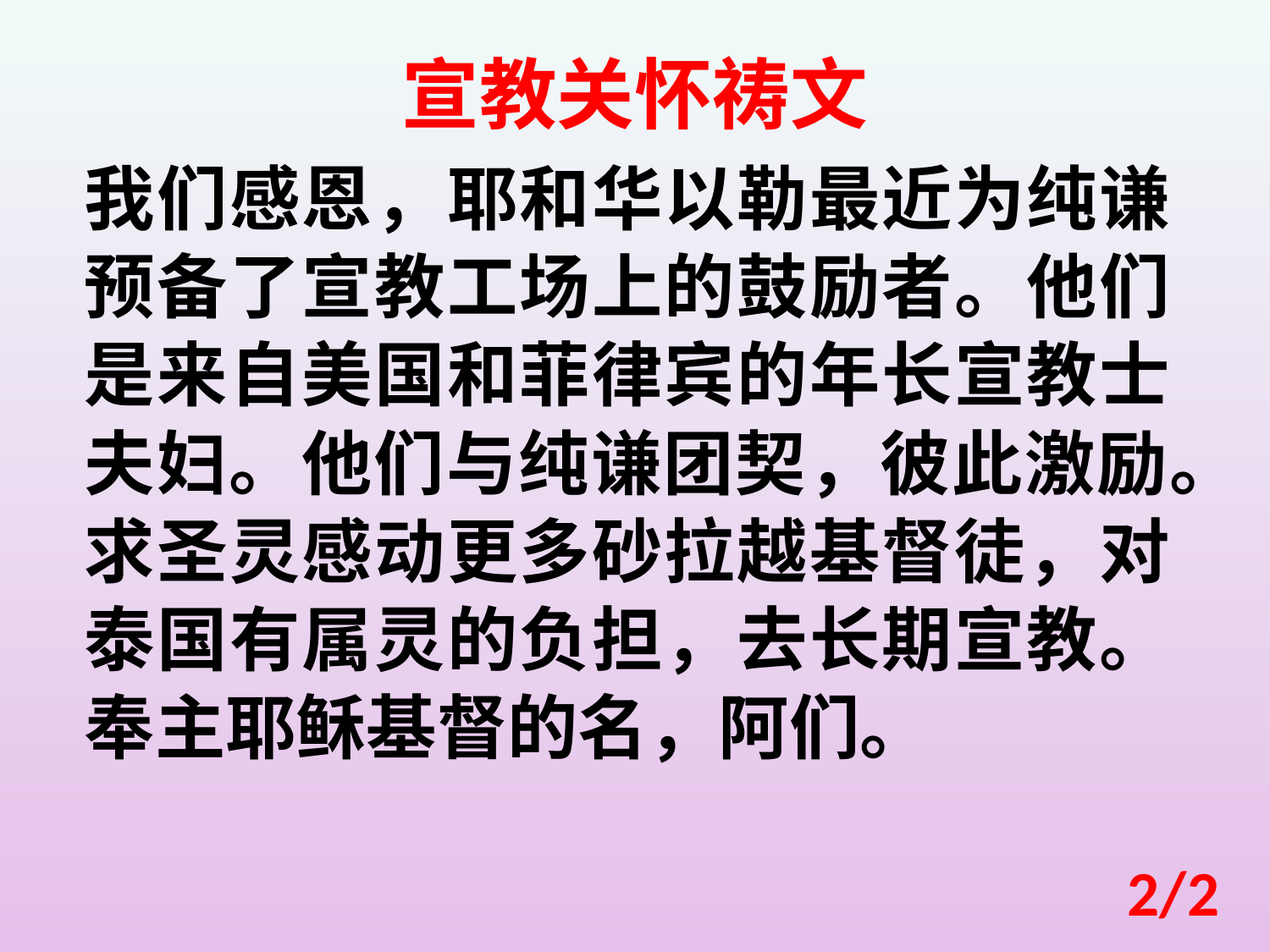

宣教关怀祷文
我们感恩，耶和华以勒最近为纯谦预备了宣教工场上的鼓励者。他们是来自美国和菲律宾的年长宣教士夫妇。他们与纯谦团契，彼此激励。求圣灵感动更多砂拉越基督徒，对泰国有属灵的负担，去长期宣教。奉主耶稣基督的名，阿们。
2/2